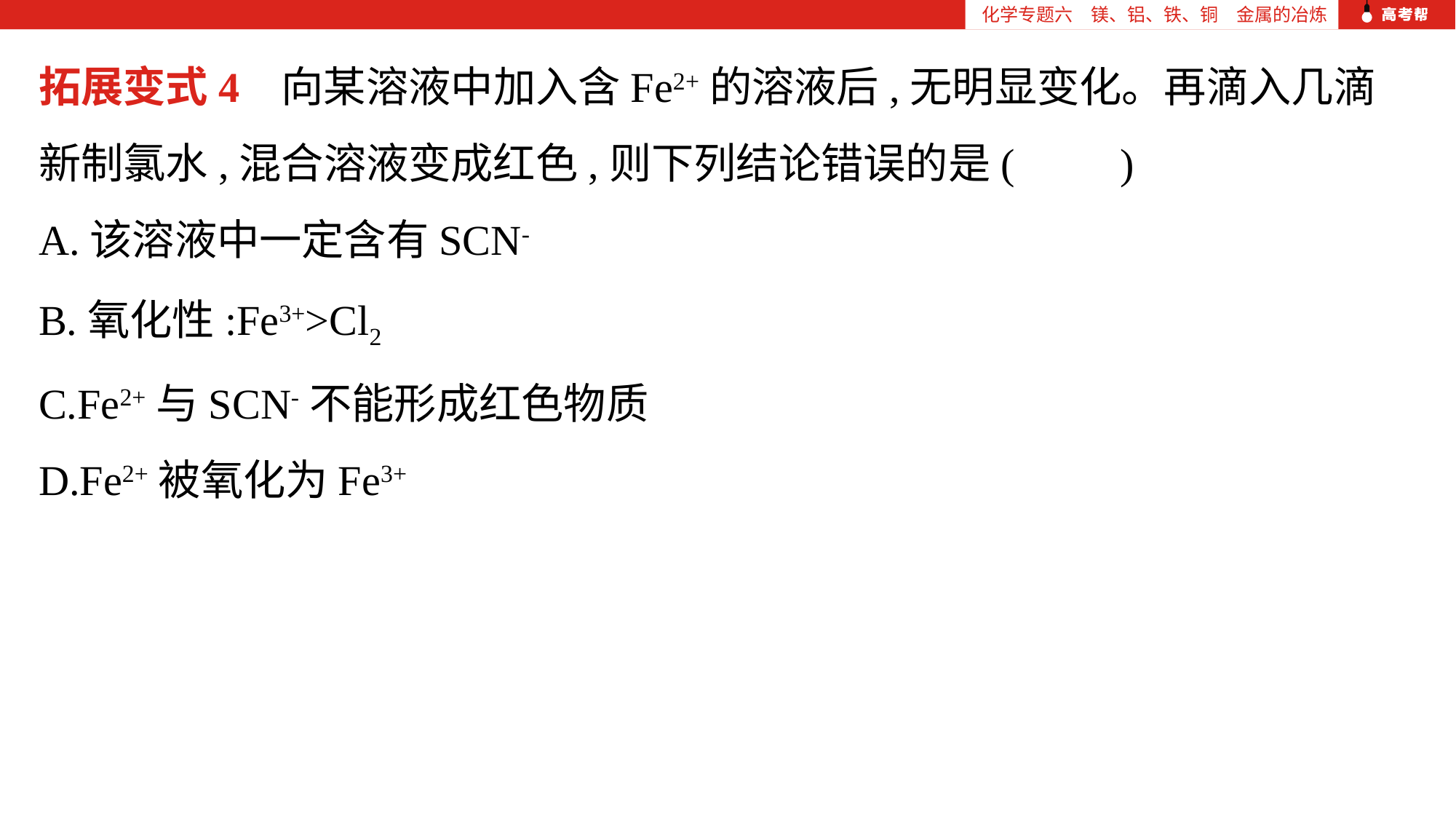

化学专题六　镁、铝、铁、铜　金属的冶炼

拓展变式4   向某溶液中加入含Fe2+的溶液后,无明显变化。再滴入几滴新制氯水,混合溶液变成红色,则下列结论错误的是(　　)
A.该溶液中一定含有SCN-
B.氧化性:Fe3+>Cl2
C.Fe2+与SCN-不能形成红色物质
D.Fe2+被氧化为Fe3+